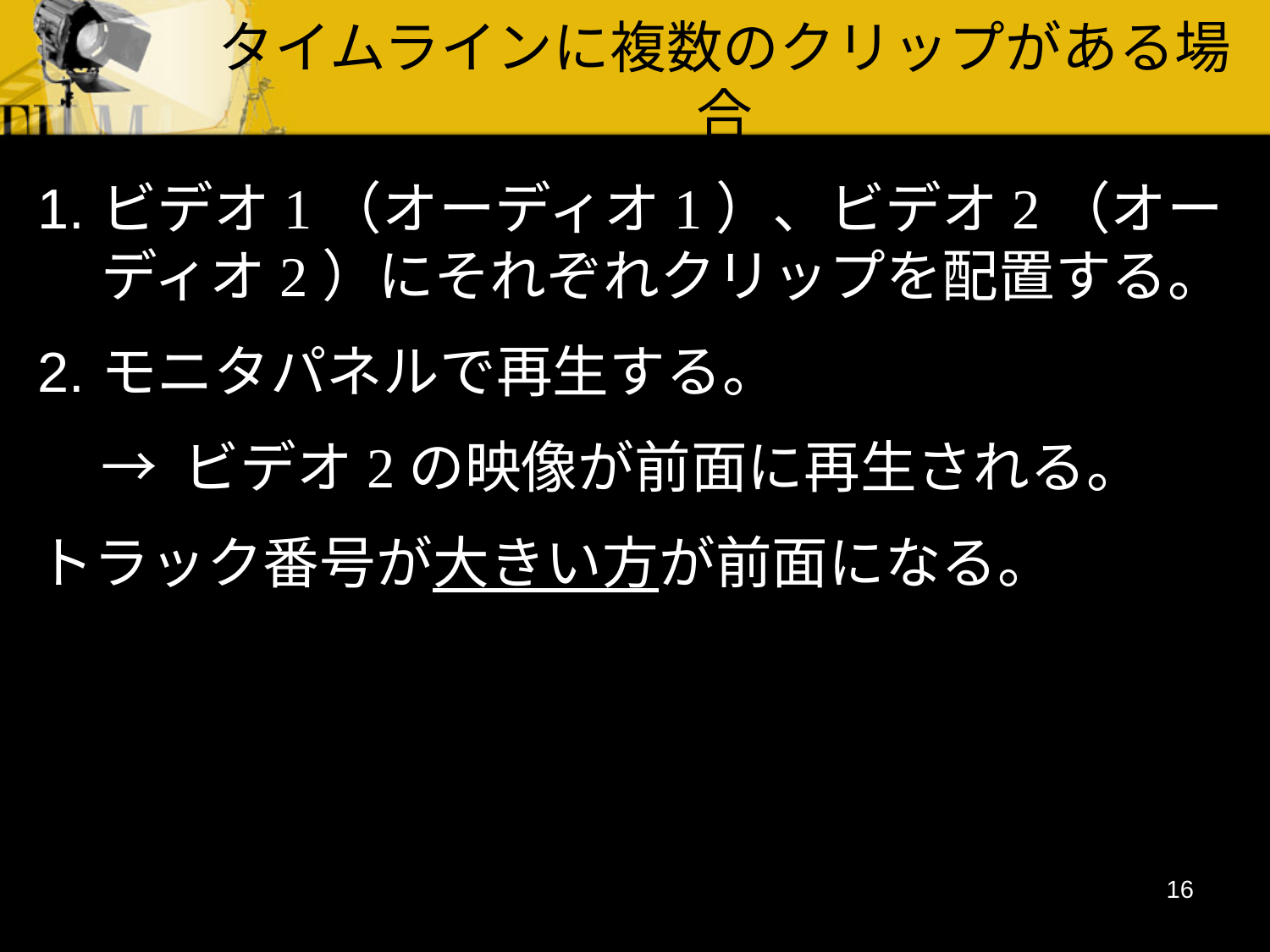

タイムラインに複数のクリップがある場合
ビデオ1（オーディオ1）、ビデオ2（オーディオ2）にそれぞれクリップを配置する。
モニタパネルで再生する。
	→ ビデオ2の映像が前面に再生される。
トラック番号が大きい方が前面になる。
16